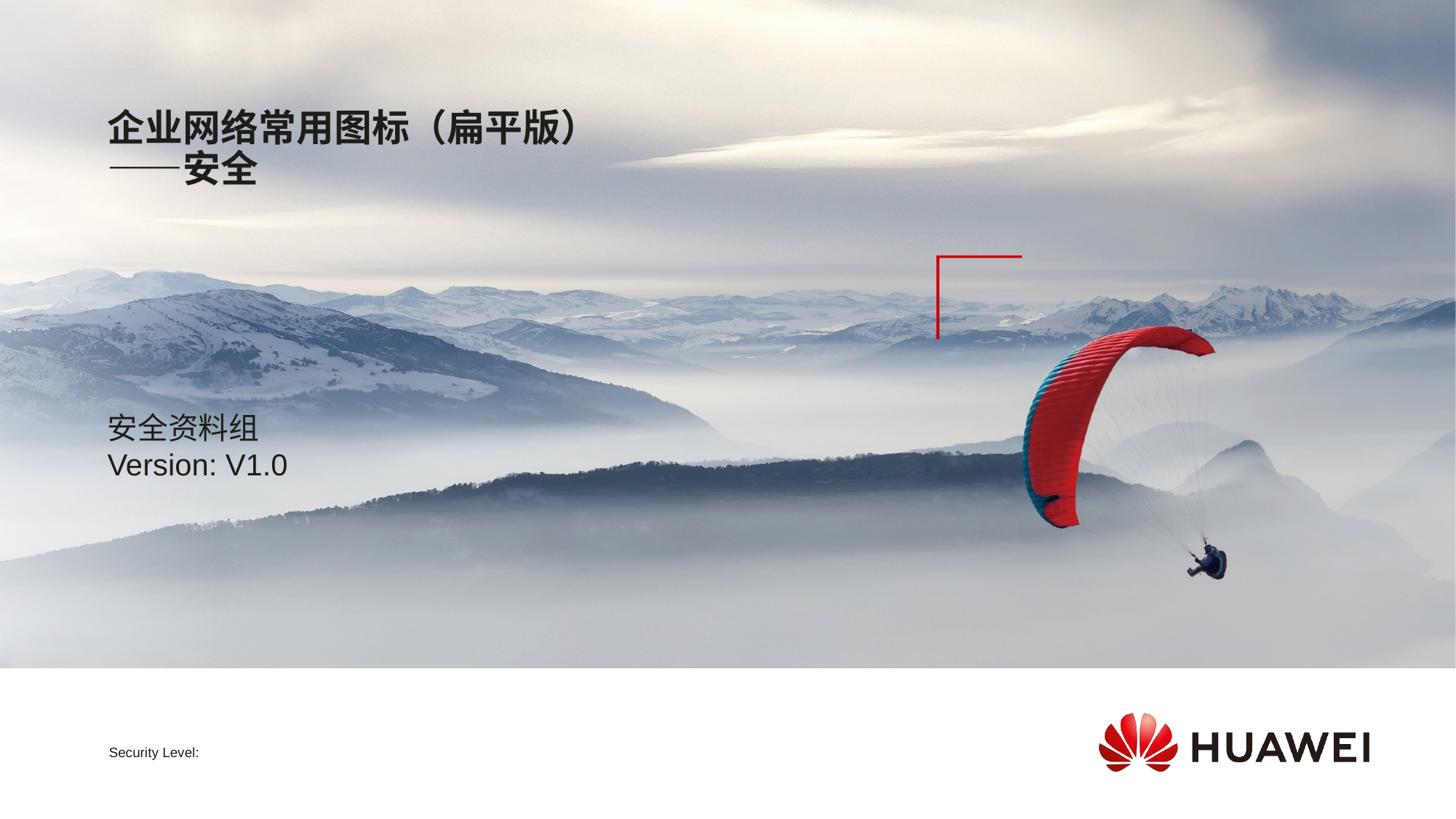

# 企业网络常用图标（扁平版） ——安全
安全资料组
Version: V1.0
Security Level: